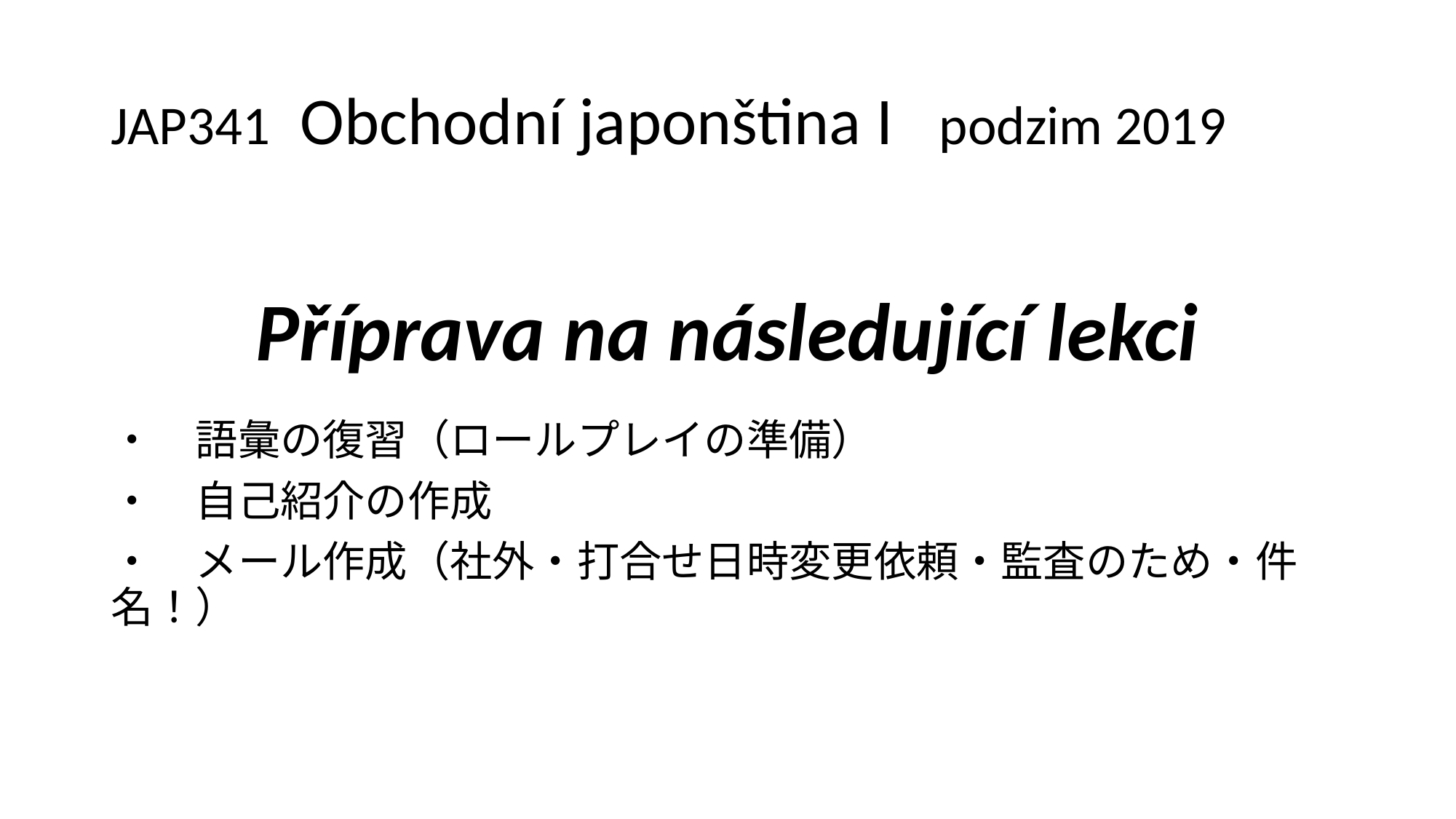

# JAP341  Obchodní japonština I   podzim 2019
Příprava na následující lekci

・　語彙の復習（ロールプレイの準備）
・　自己紹介の作成
・　メール作成（社外・打合せ日時変更依頼・監査のため・件名！）